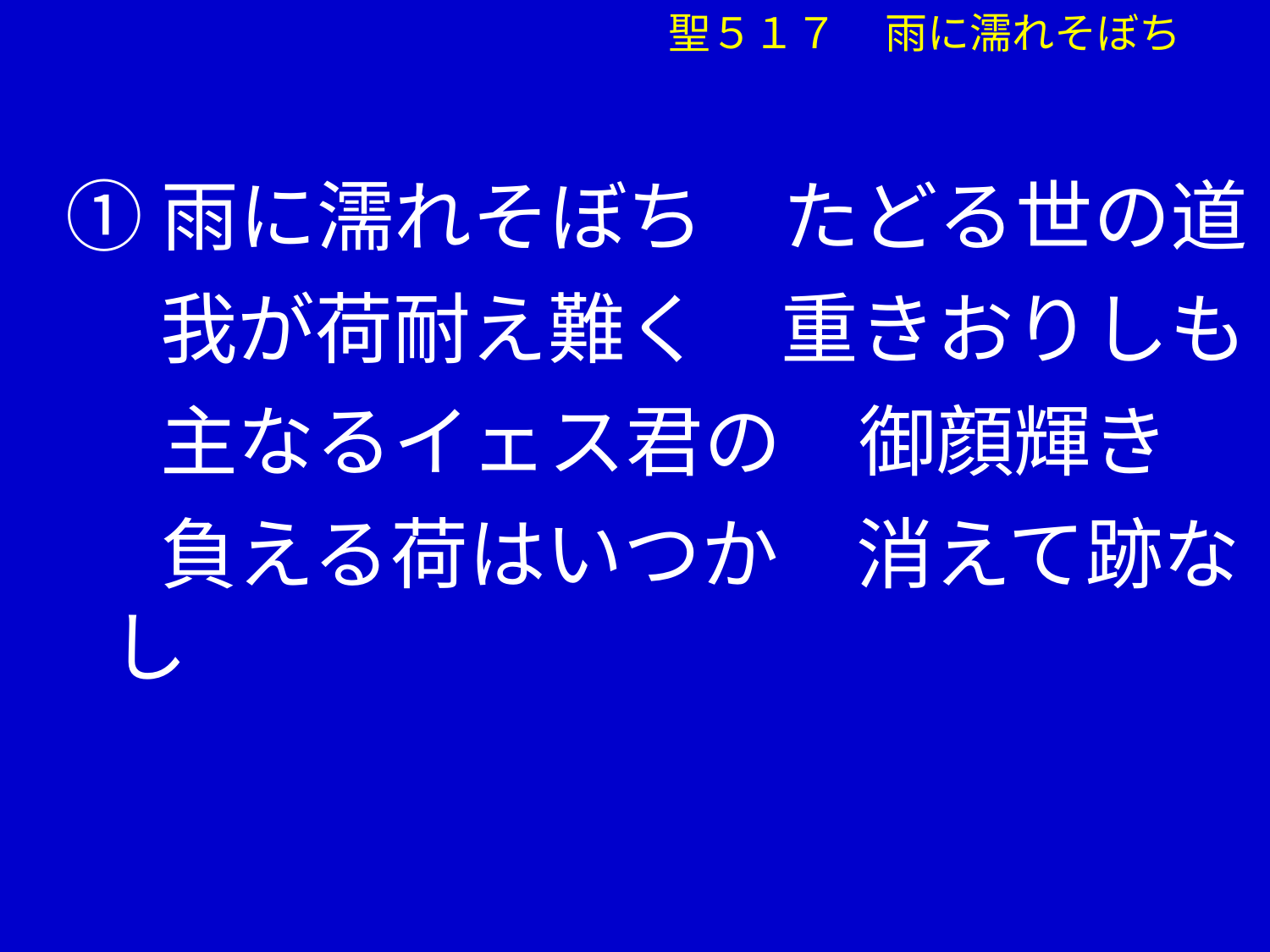

聖５１７     雨に濡れそぼち
①雨に濡れそぼち　たどる世の道
　 我が荷耐え難く　重きおりしも
　 主なるイェス君の　御顔輝き
　 負える荷はいつか　消えて跡なし